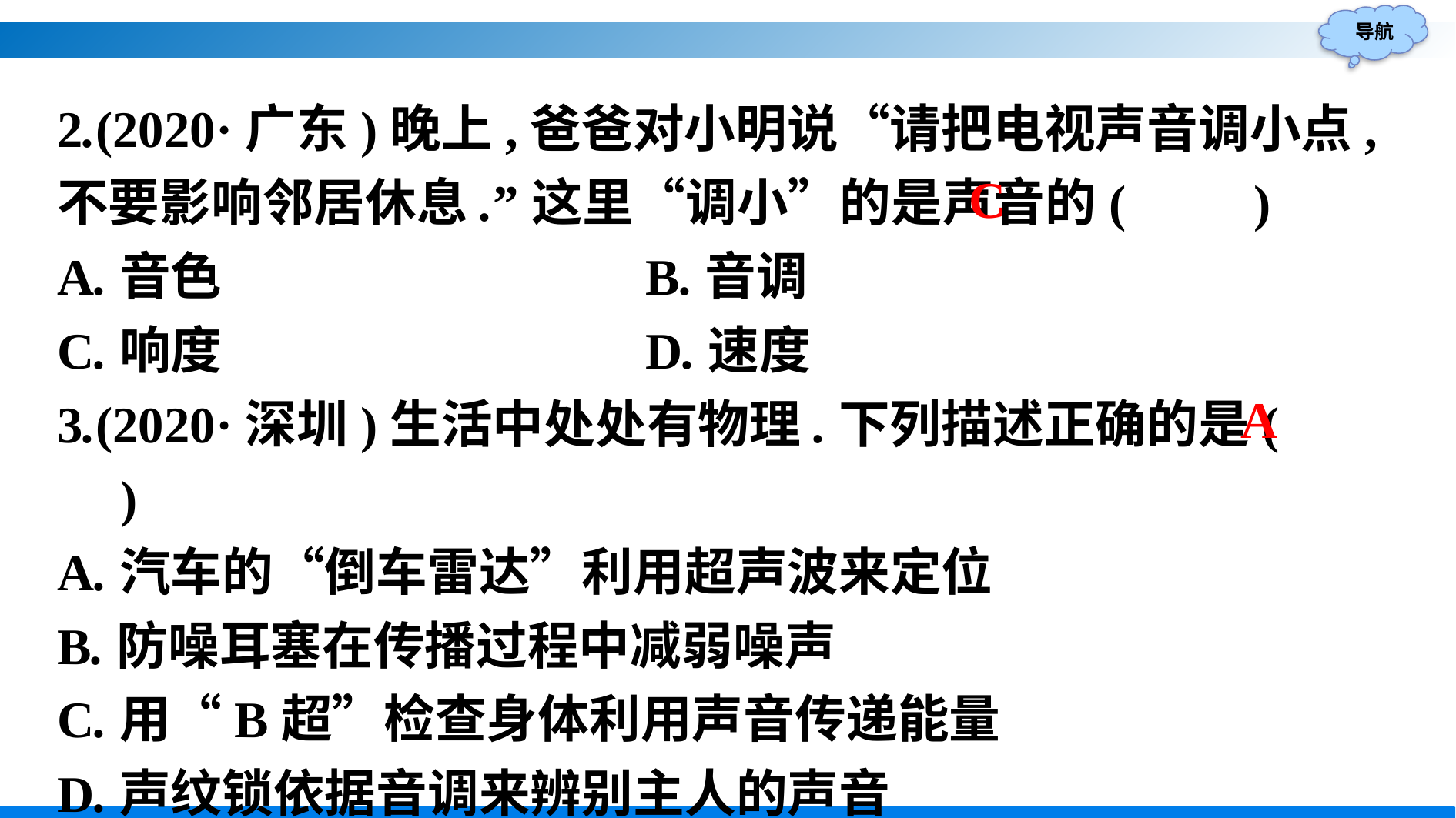

2.(2020·广东)晚上,爸爸对小明说“请把电视声音调小点,不要影响邻居休息.”这里“调小”的是声音的(　　)
A.音色　　　　　　　　B.音调
C.响度　　　　　　　　D.速度
3.(2020·深圳)生活中处处有物理.下列描述正确的是(　　)
A.汽车的“倒车雷达”利用超声波来定位
B.防噪耳塞在传播过程中减弱噪声
C.用“B超”检查身体利用声音传递能量
D.声纹锁依据音调来辨别主人的声音
C
A